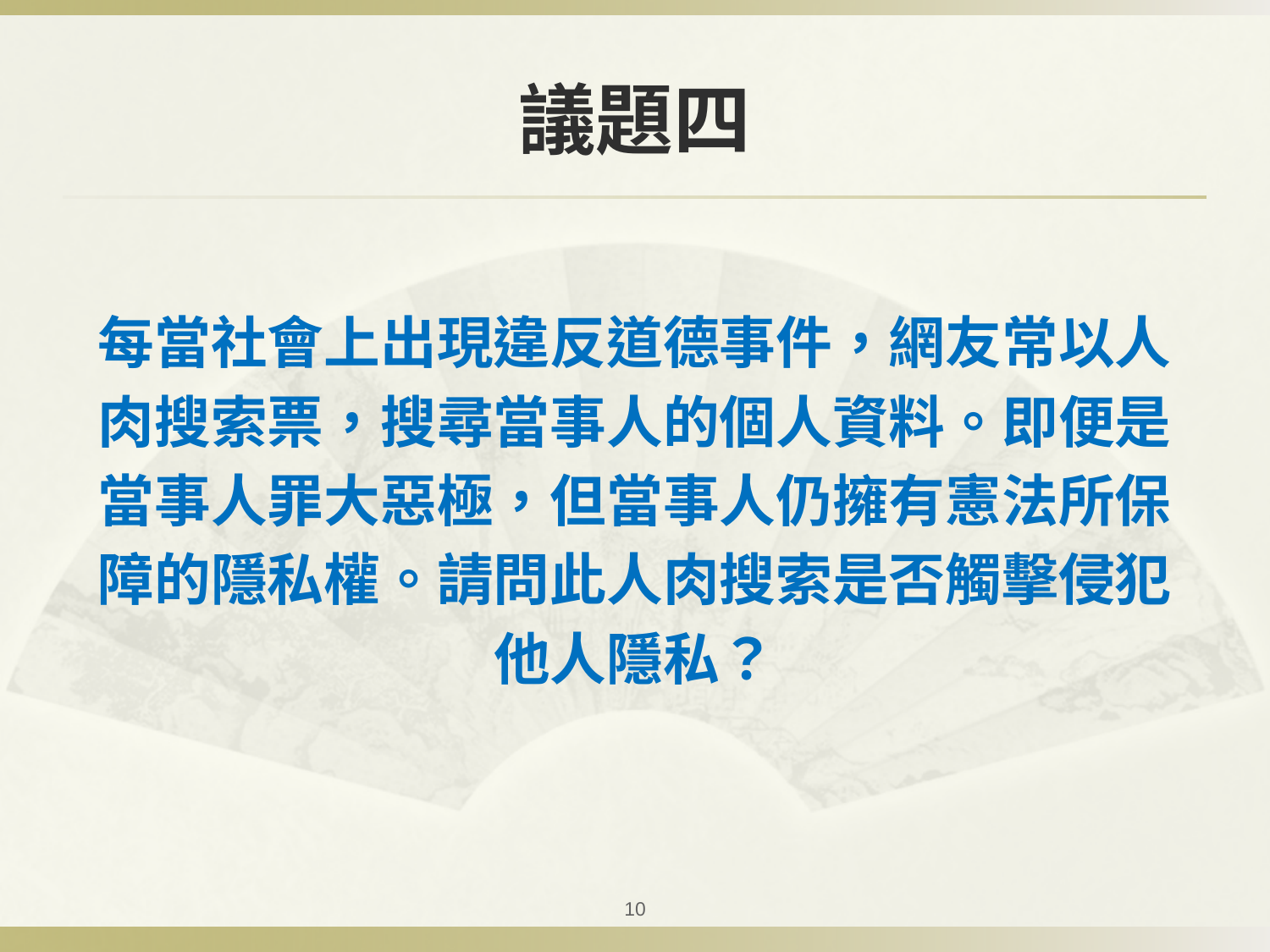

# 議題四

每當社會上出現違反道德事件，網友常以人
肉搜索票，搜尋當事人的個人資料。即便是
當事人罪大惡極，但當事人仍擁有憲法所保
障的隱私權。請問此人肉搜索是否觸擊侵犯
他人隱私？
10